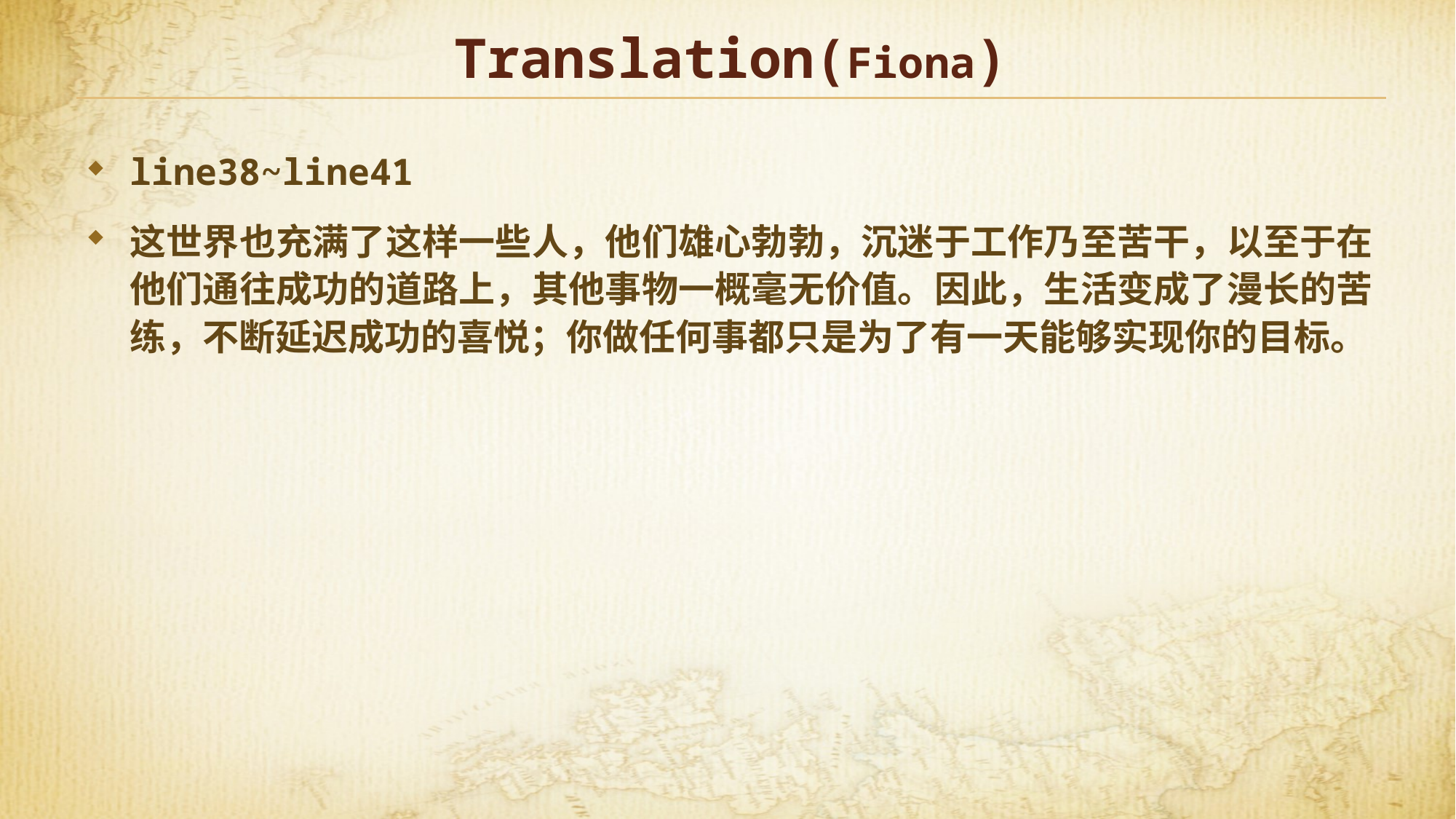

# Translation(Fiona)
line38~line41
这世界也充满了这样一些人，他们雄心勃勃，沉迷于工作乃至苦干，以至于在他们通往成功的道路上，其他事物一概毫无价值。因此，生活变成了漫长的苦练，不断延迟成功的喜悦；你做任何事都只是为了有一天能够实现你的目标。